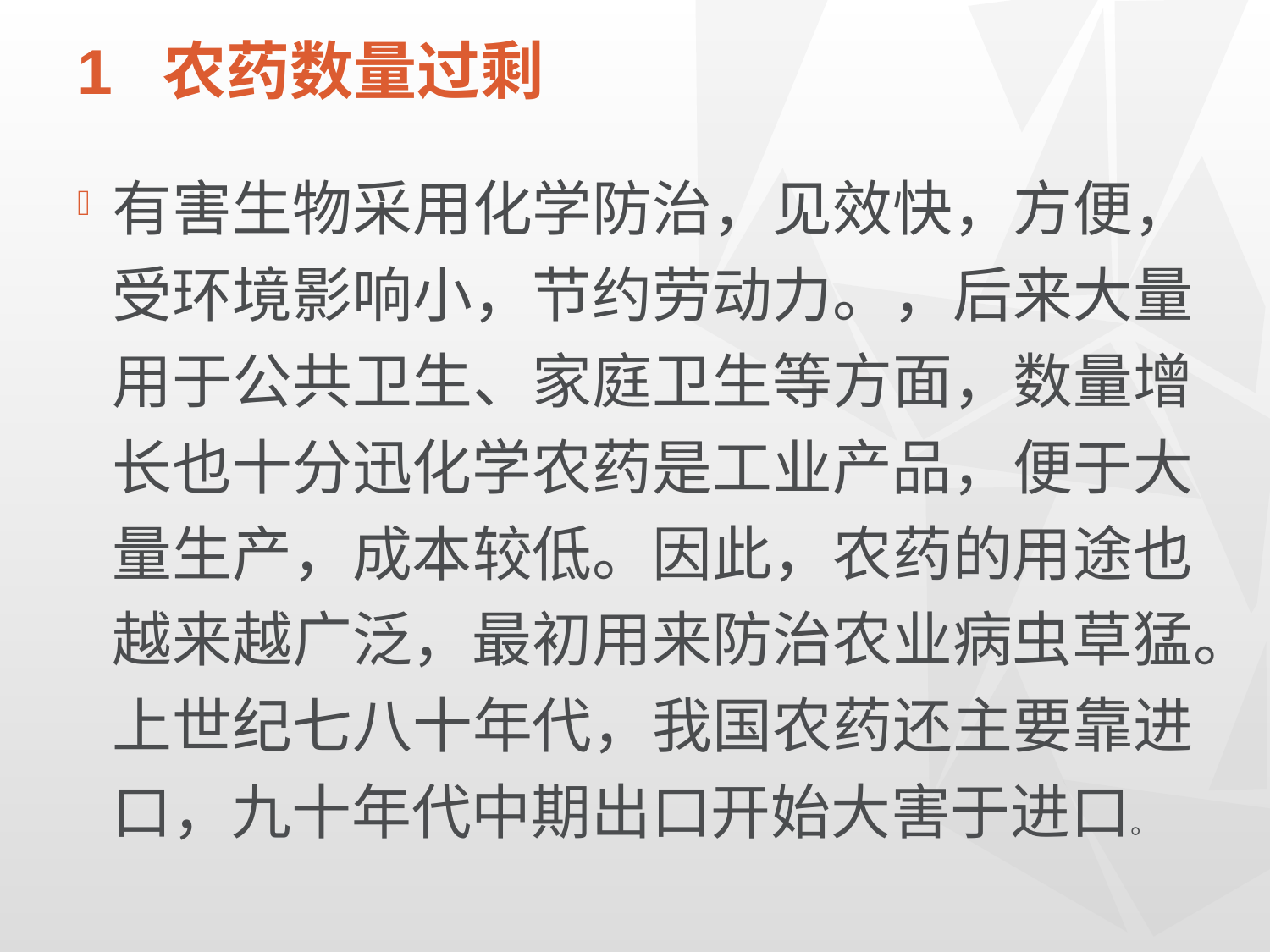

# 1  农药数量过剩
有害生物采用化学防治，见效快，方便，受环境影响小，节约劳动力。，后来大量用于公共卫生、家庭卫生等方面，数量增长也十分迅化学农药是工业产品，便于大量生产，成本较低。因此，农药的用途也越来越广泛，最初用来防治农业病虫草猛。上世纪七八十年代，我国农药还主要靠进口，九十年代中期出口开始大害于进口。